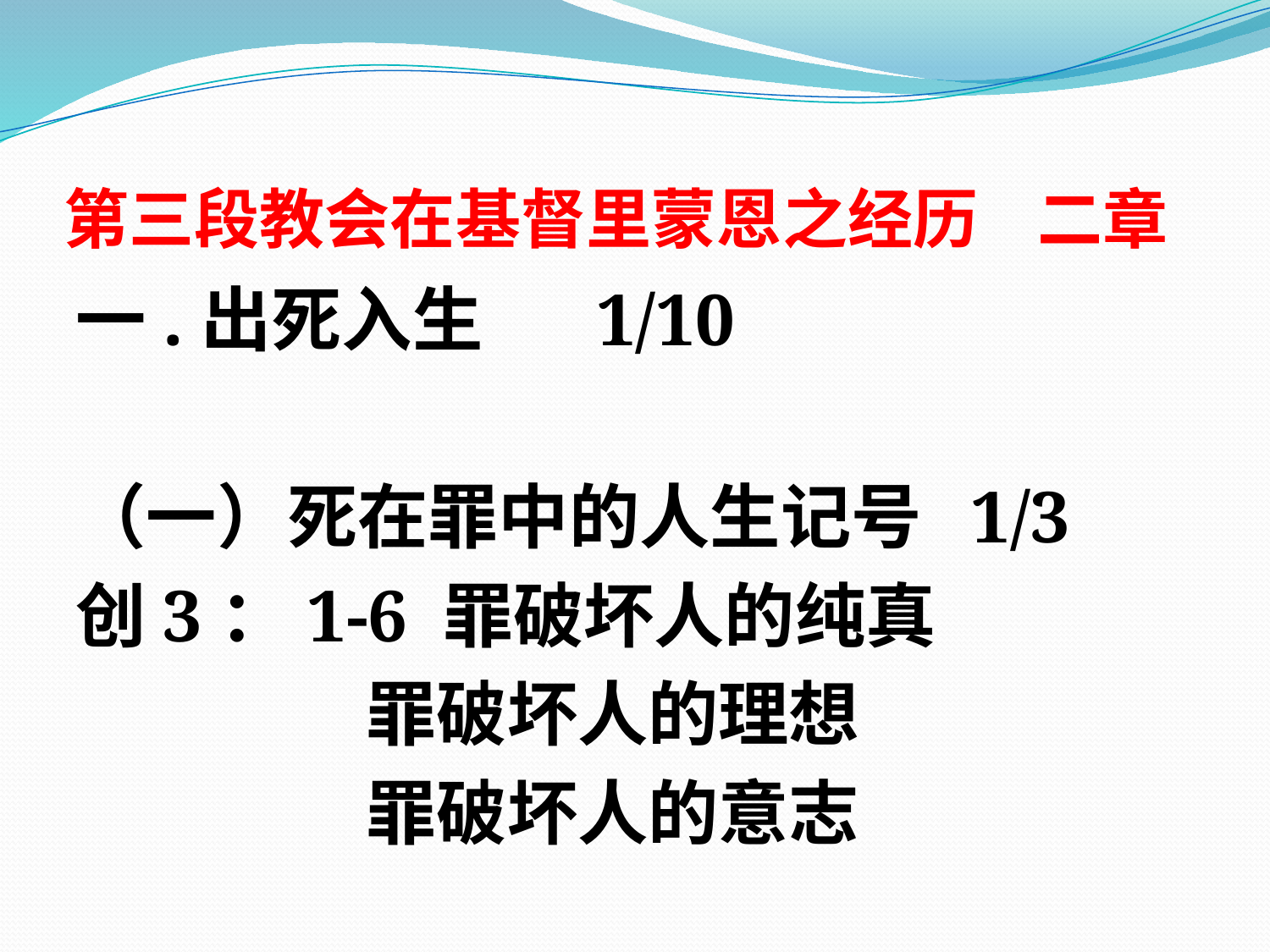

# 第三段教会在基督里蒙恩之经历    二章
一.出死入生      1/10

（一）死在罪中的人生记号  1/3
创3：1-6 罪破坏人的纯真
                 罪破坏人的理想
                 罪破坏人的意志